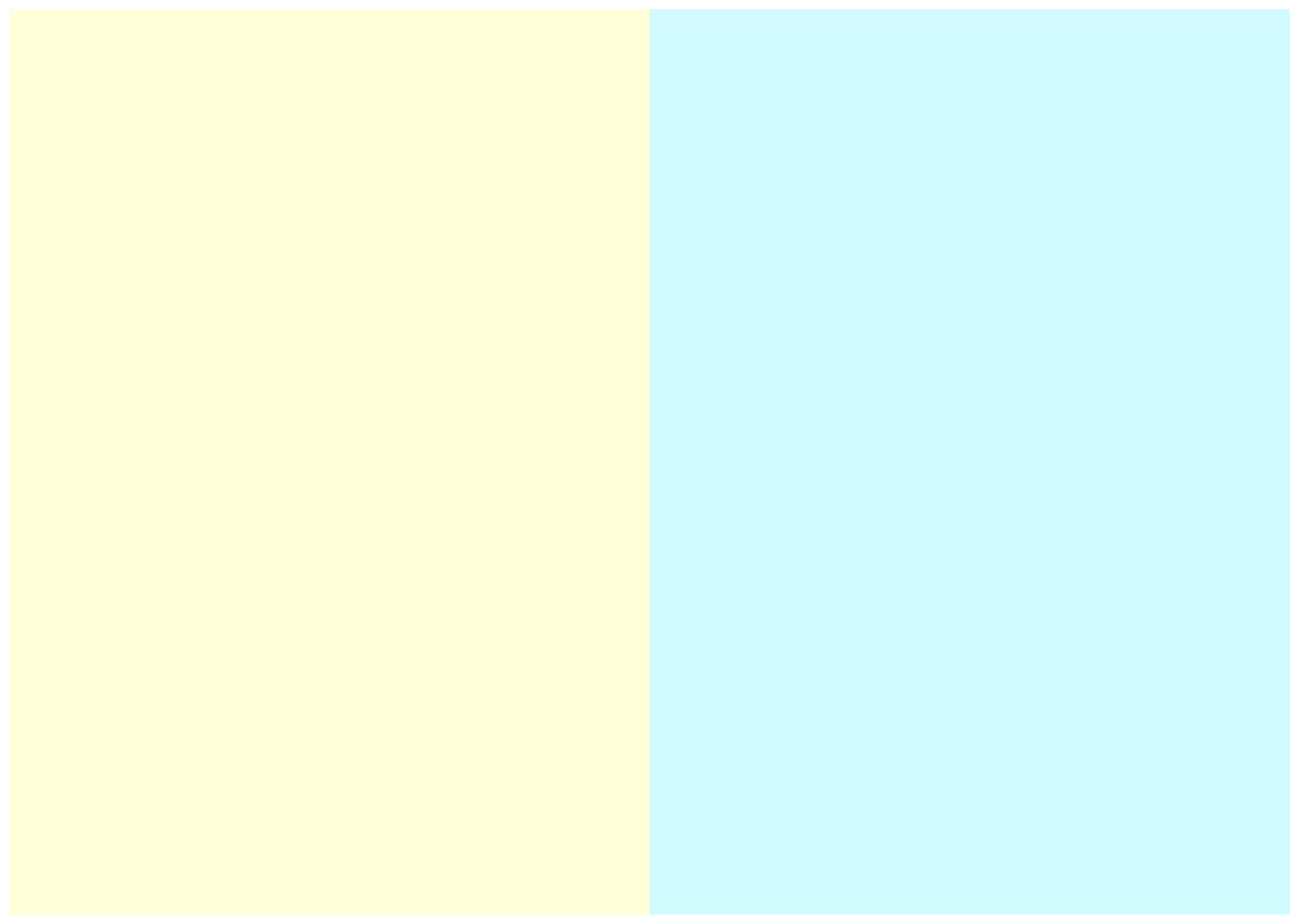

A4サイズ（210mmx297mm ）2ページ見開き用のテンプレートです。

スライドサイズは裁ち落とし（カットする部分）を含めた426mmx303mmです。

クリーム色・水色の箇所が印刷範囲です。

フチまで印刷がある場合は、色をはみ出して色や画像を配置してください。

データを作成時、クリーム色・水色は削除してください。
色が入ったままですと、印刷されます。